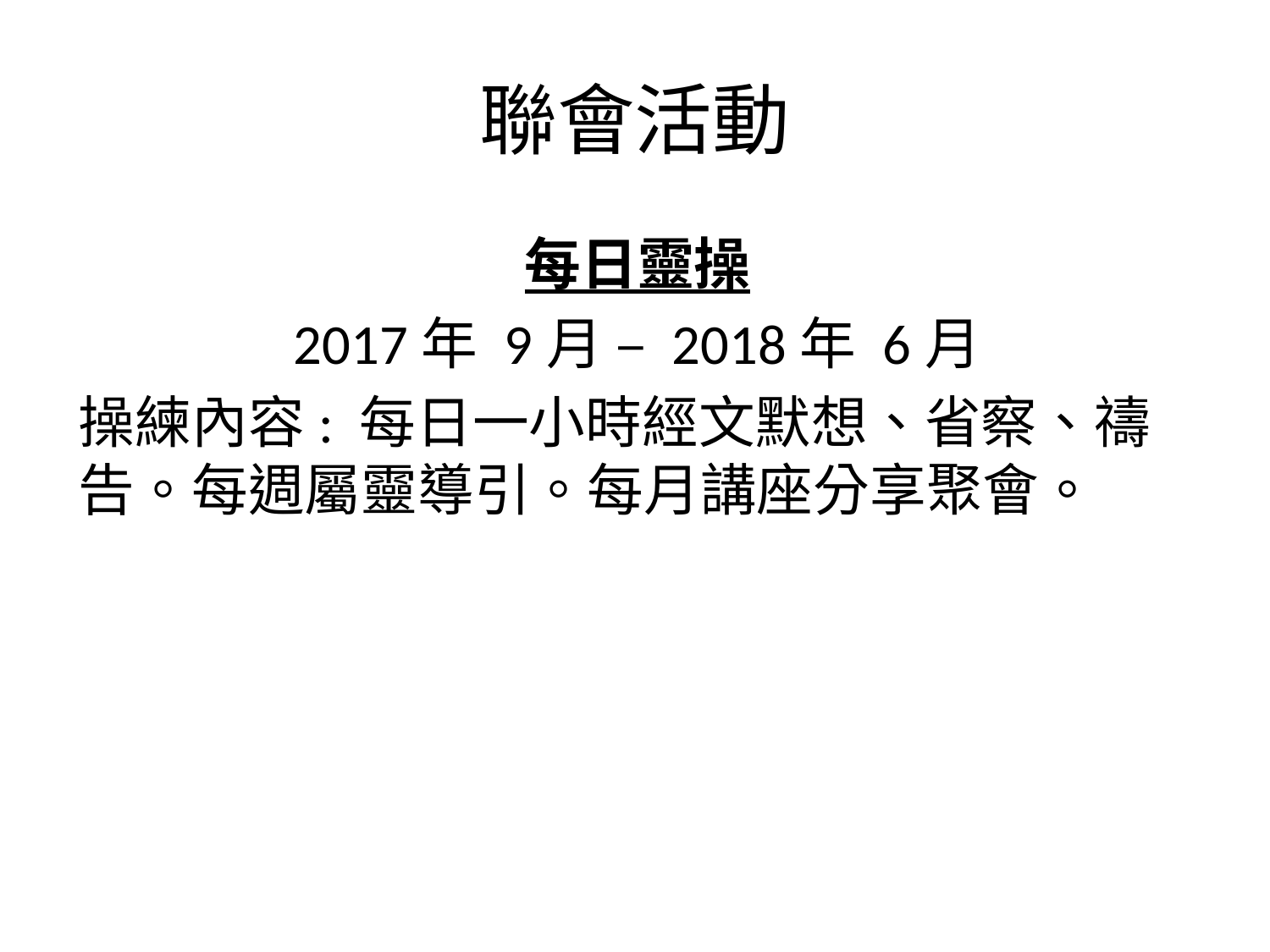

# 聯會活動
每日靈操
2017年 9月 – 2018年 6月
操練內容: 每日一小時經文默想、省察、禱告。每週屬靈導引。每月講座分享聚會。